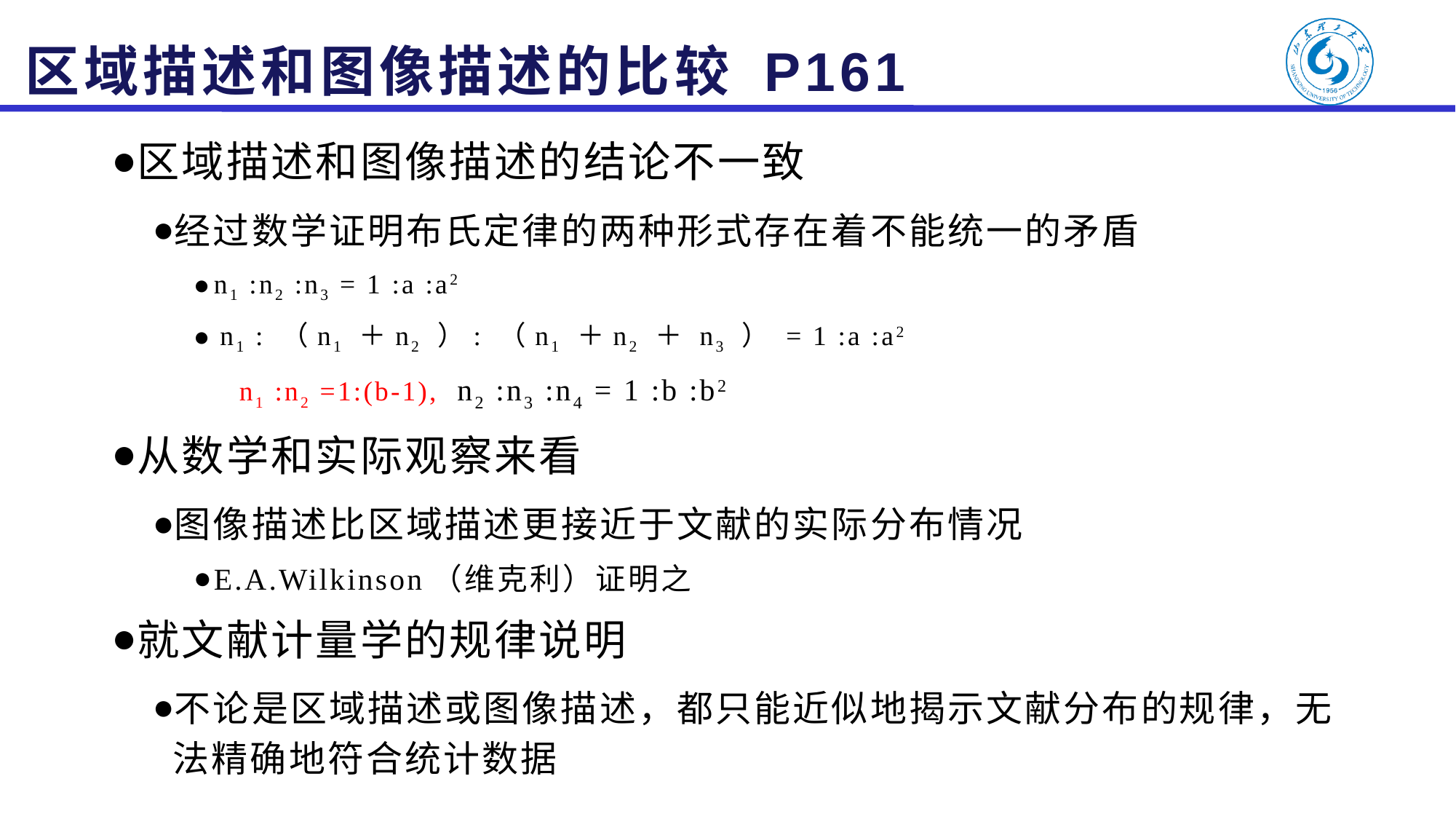

# 区域描述和图像描述的比较 P161
区域描述和图像描述的结论不一致
经过数学证明布氏定律的两种形式存在着不能统一的矛盾
n1 :n2 :n3 = 1 :a :a2
 n1 : （n1 ＋n2 ）: （n1 ＋n2 ＋ n3 ） = 1 :a :a2
     n1 :n2 =1:(b-1),  n2 :n3 :n4 = 1 :b :b2
从数学和实际观察来看
图像描述比区域描述更接近于文献的实际分布情况
E.A.Wilkinson（维克利）证明之
就文献计量学的规律说明
不论是区域描述或图像描述，都只能近似地揭示文献分布的规律，无法精确地符合统计数据